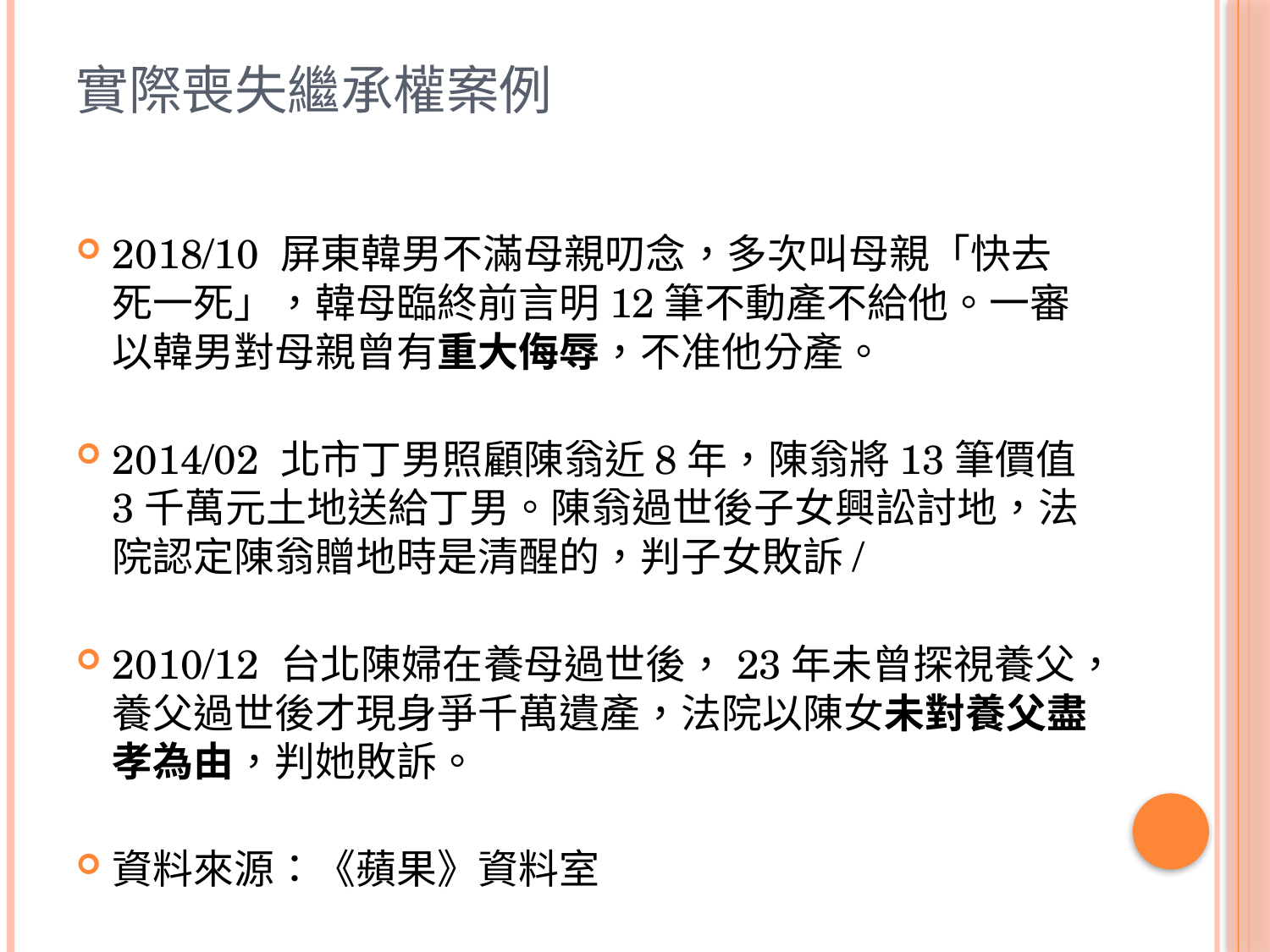

# 實際喪失繼承權案例
​​​2018/10 屏東韓男不滿母親叨念，多次叫母親「快去死一死」，韓母臨終前言明12筆不動產不給他。一審以韓男對母親曾有重大侮辱，不准他分產。
2014/02 北市丁男照顧陳翁近8年，陳翁將13筆價值3千萬元土地送給丁男。陳翁過世後子女興訟討地，法院認定陳翁贈地時是清醒的，判子女敗訴/
2010/12 台北陳婦在養母過世後，23年未曾探視養父，養父過世後才現身爭千萬遺產，法院以陳女未對養父盡孝為由，判她敗訴。
資料來源：《蘋果》資料室